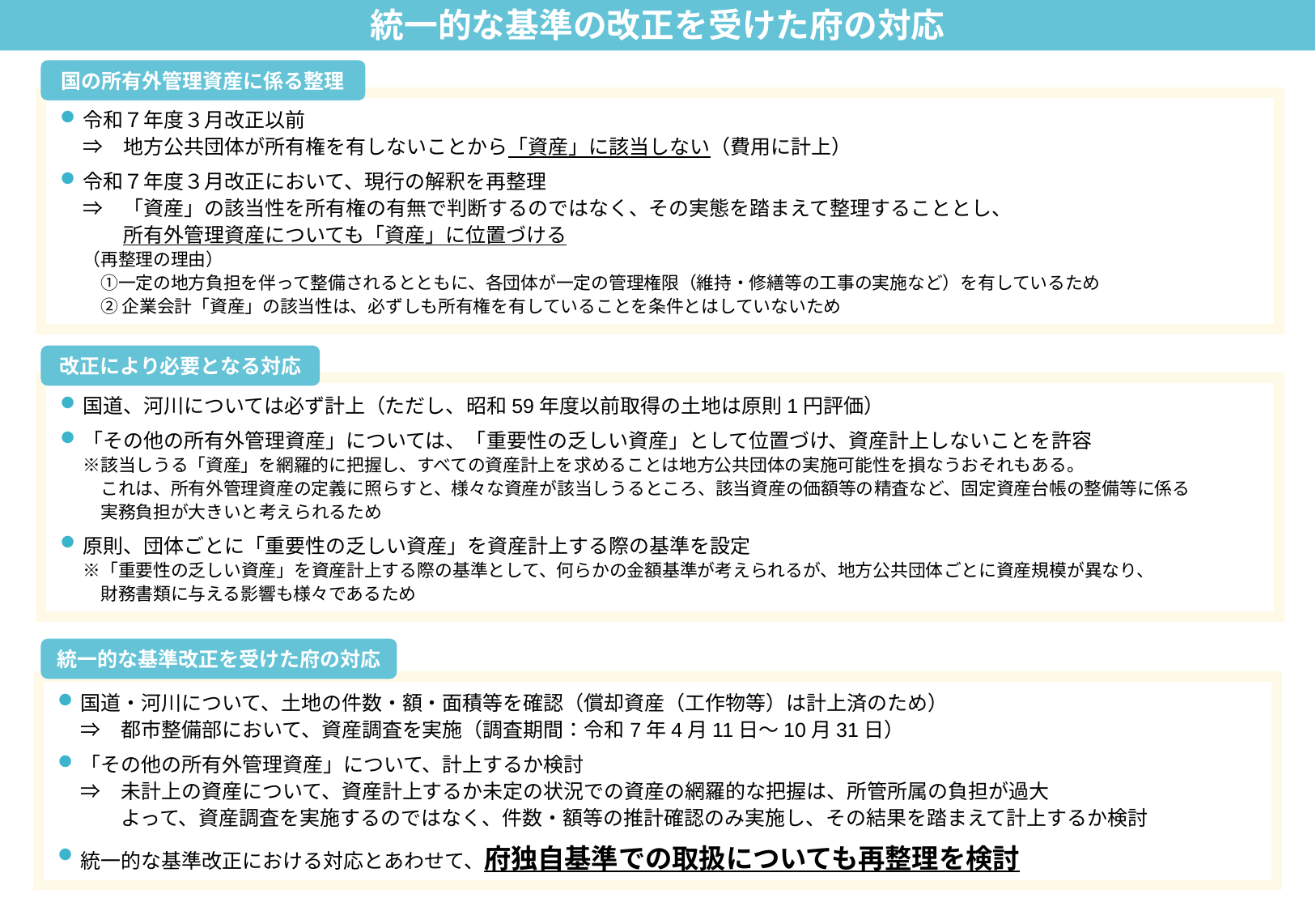

統一的な基準の改正を受けた府の対応
国の所有外管理資産に係る整理
令和７年度３月改正以前
⇒　地方公共団体が所有権を有しないことから「資産」に該当しない（費用に計上）
令和７年度３月改正において、現行の解釈を再整理
⇒　「資産」の該当性を所有権の有無で判断するのではなく、その実態を踏まえて整理することとし、
　　所有外管理資産についても「資産」に位置づける
（再整理の理由）
　①一定の地方負担を伴って整備されるとともに、各団体が一定の管理権限（維持・修繕等の工事の実施など）を有しているため
　② 企業会計「資産」の該当性は、必ずしも所有権を有していることを条件とはしていないため
改正により必要となる対応
国道、河川については必ず計上（ただし、昭和59年度以前取得の土地は原則1円評価）
「その他の所有外管理資産」については、「重要性の乏しい資産」として位置づけ、資産計上しないことを許容
※該当しうる「資産」を網羅的に把握し、すべての資産計上を求めることは地方公共団体の実施可能性を損なうおそれもある。
　これは、所有外管理資産の定義に照らすと、様々な資産が該当しうるところ、該当資産の価額等の精査など、固定資産台帳の整備等に係る
　実務負担が大きいと考えられるため
原則、団体ごとに「重要性の乏しい資産」を資産計上する際の基準を設定
※「重要性の乏しい資産」を資産計上する際の基準として、何らかの金額基準が考えられるが、地方公共団体ごとに資産規模が異なり、
　財務書類に与える影響も様々であるため
統一的な基準改正を受けた府の対応
国道・河川について、土地の件数・額・面積等を確認（償却資産（工作物等）は計上済のため）
⇒　都市整備部において、資産調査を実施（調査期間：令和7年4月11日～10月31日）
「その他の所有外管理資産」について、計上するか検討
⇒　未計上の資産について、資産計上するか未定の状況での資産の網羅的な把握は、所管所属の負担が過大
　　よって、資産調査を実施するのではなく、件数・額等の推計確認のみ実施し、その結果を踏まえて計上するか検討
統一的な基準改正における対応とあわせて、府独自基準での取扱についても再整理を検討